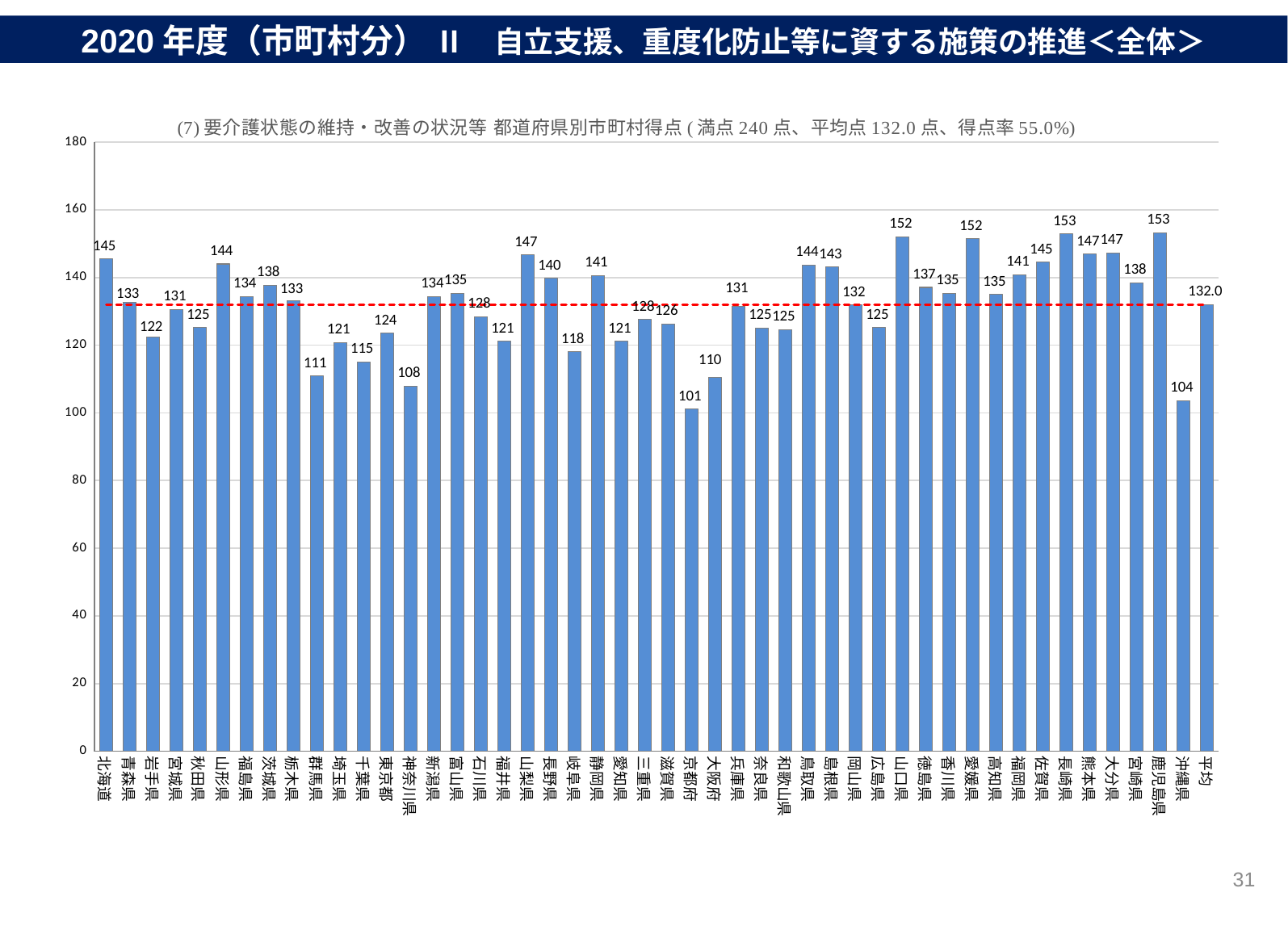

2020年度（市町村分） Ⅱ　自立支援、重度化防止等に資する施策の推進＜全体＞

### Chart

| Category | 合計 | 平均 |
|---|---|---|
| 北海道 | 145.47486033519553 | 131.99310740953476 |
| 青森県 | 132.75 | 131.99310740953476 |
| 岩手県 | 122.42424242424242 | 131.99310740953476 |
| 宮城県 | 130.57142857142858 | 131.99310740953476 |
| 秋田県 | 125.2 | 131.99310740953476 |
| 山形県 | 144.0 | 131.99310740953476 |
| 福島県 | 134.40677966101694 | 131.99310740953476 |
| 茨城県 | 137.72727272727272 | 131.99310740953476 |
| 栃木県 | 133.2 | 131.99310740953476 |
| 群馬県 | 110.85714285714286 | 131.99310740953476 |
| 埼玉県 | 120.7936507936508 | 131.99310740953476 |
| 千葉県 | 115.0 | 131.99310740953476 |
| 東京都 | 123.54838709677419 | 131.99310740953476 |
| 神奈川県 | 107.87878787878788 | 131.99310740953476 |
| 新潟県 | 134.33333333333334 | 131.99310740953476 |
| 富山県 | 135.33333333333334 | 131.99310740953476 |
| 石川県 | 128.42105263157896 | 131.99310740953476 |
| 福井県 | 121.17647058823529 | 131.99310740953476 |
| 山梨県 | 146.66666666666666 | 131.99310740953476 |
| 長野県 | 139.74025974025975 | 131.99310740953476 |
| 岐阜県 | 118.0952380952381 | 131.99310740953476 |
| 静岡県 | 140.57142857142858 | 131.99310740953476 |
| 愛知県 | 121.11111111111111 | 131.99310740953476 |
| 三重県 | 127.58620689655173 | 131.99310740953476 |
| 滋賀県 | 126.3157894736842 | 131.99310740953476 |
| 京都府 | 101.15384615384616 | 131.99310740953476 |
| 大阪府 | 110.46511627906976 | 131.99310740953476 |
| 兵庫県 | 131.46341463414635 | 131.99310740953476 |
| 奈良県 | 125.12820512820512 | 131.99310740953476 |
| 和歌山県 | 124.66666666666667 | 131.99310740953476 |
| 鳥取県 | 143.68421052631578 | 131.99310740953476 |
| 島根県 | 143.1578947368421 | 131.99310740953476 |
| 岡山県 | 131.85185185185185 | 131.99310740953476 |
| 広島県 | 125.21739130434783 | 131.99310740953476 |
| 山口県 | 152.10526315789474 | 131.99310740953476 |
| 徳島県 | 137.08333333333334 | 131.99310740953476 |
| 香川県 | 135.2941176470588 | 131.99310740953476 |
| 愛媛県 | 151.5 | 131.99310740953476 |
| 高知県 | 135.0 | 131.99310740953476 |
| 福岡県 | 140.83333333333334 | 131.99310740953476 |
| 佐賀県 | 144.5 | 131.99310740953476 |
| 長崎県 | 152.85714285714286 | 131.99310740953476 |
| 熊本県 | 146.88888888888889 | 131.99310740953476 |
| 大分県 | 147.22222222222223 | 131.99310740953476 |
| 宮崎県 | 138.46153846153845 | 131.99310740953476 |
| 鹿児島県 | 153.25581395348837 | 131.99310740953476 |
| 沖縄県 | 103.65853658536585 | 131.99310740953476 |
| 平均 | 131.99310740953476 | 131.99310740953476 |
31